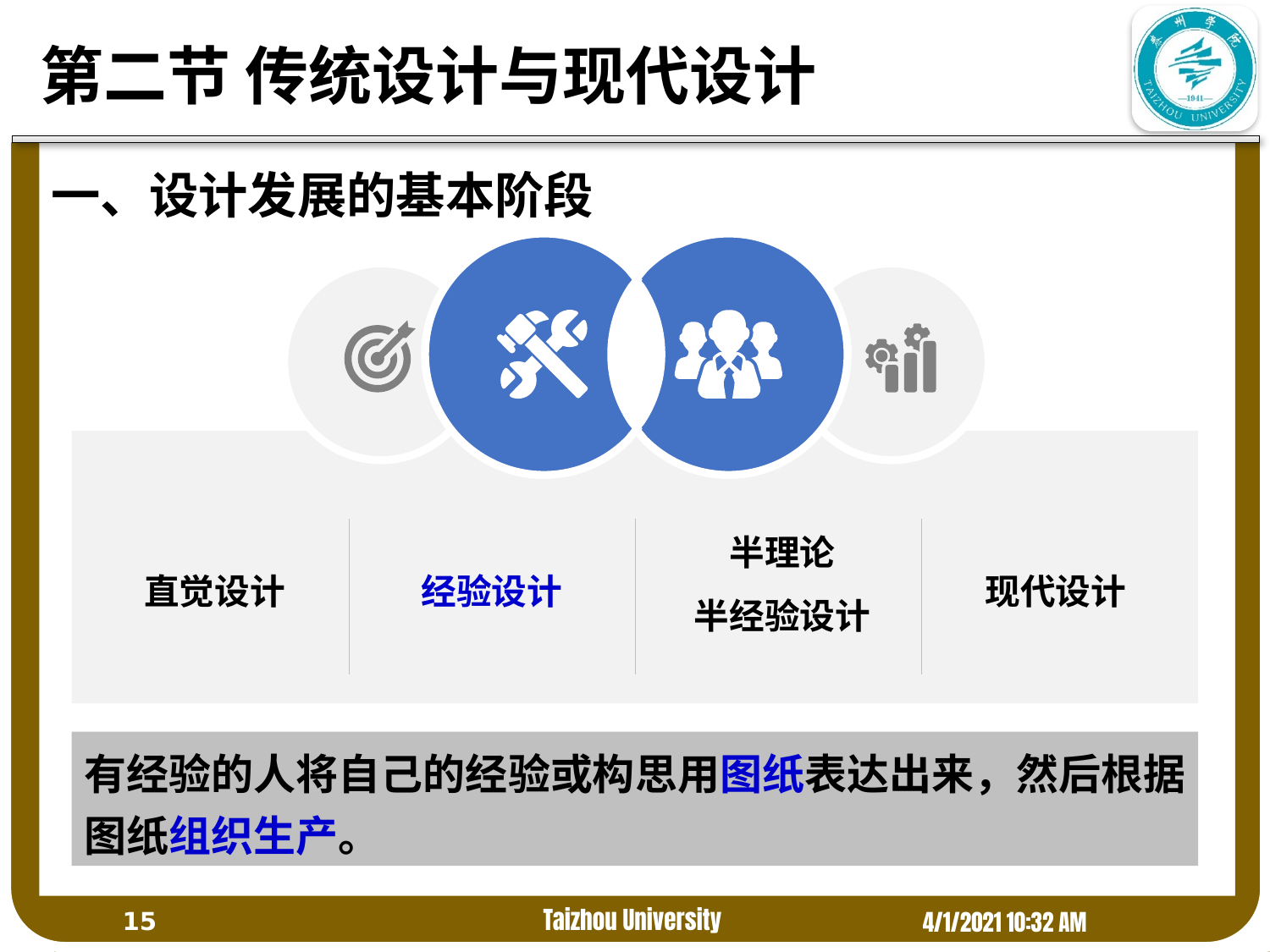

一、设计发展的基本阶段

半理论
半经验设计
直觉设计
经验设计
现代设计
有经验的人将自己的经验或构思用图纸表达出来，然后根据图纸组织生产。
15